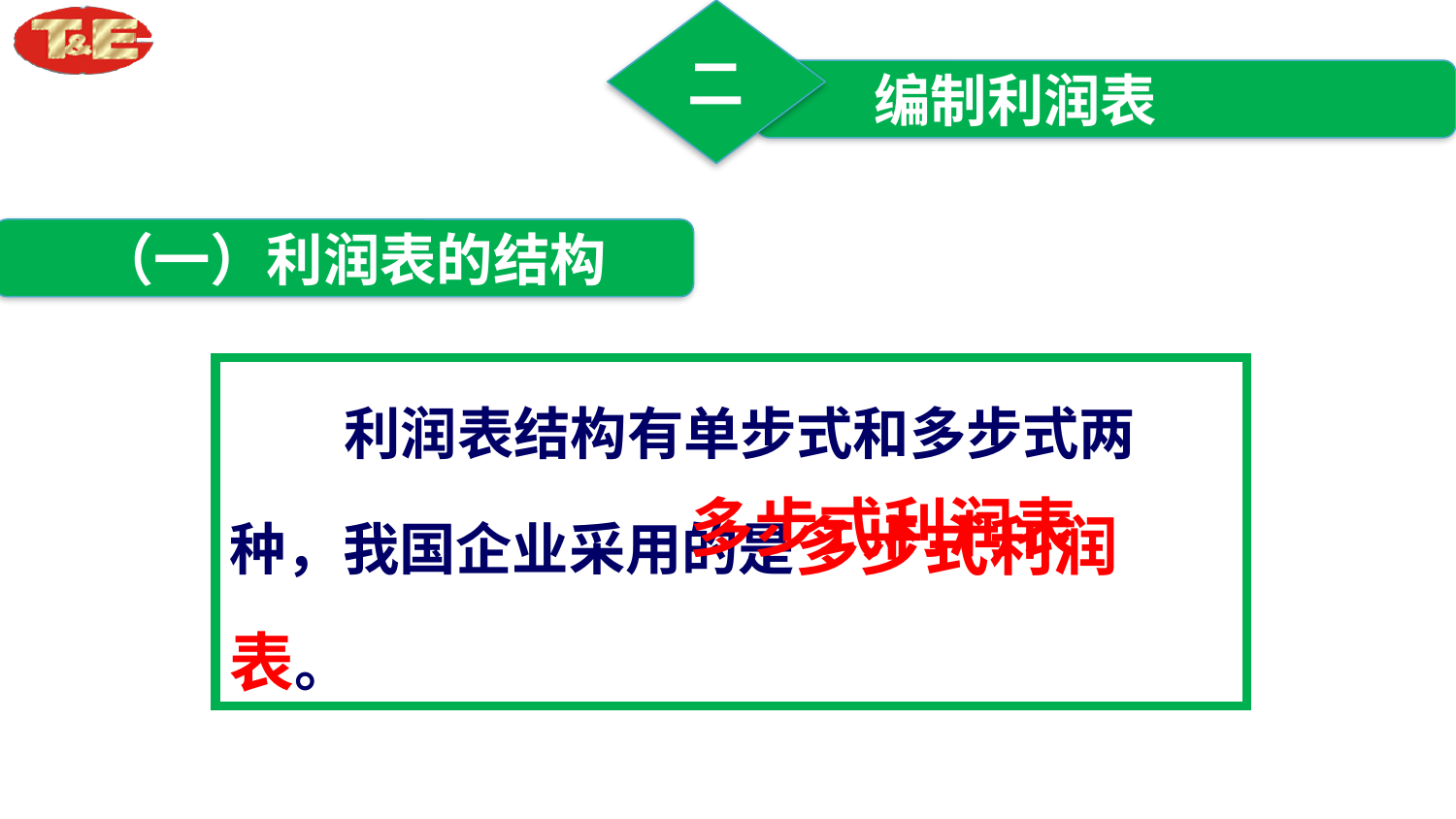

二
编制利润表
（一）利润表的结构
利润表结构有单步式和多步式两种，我国企业采用的是多步式利润表。
多步式利润表